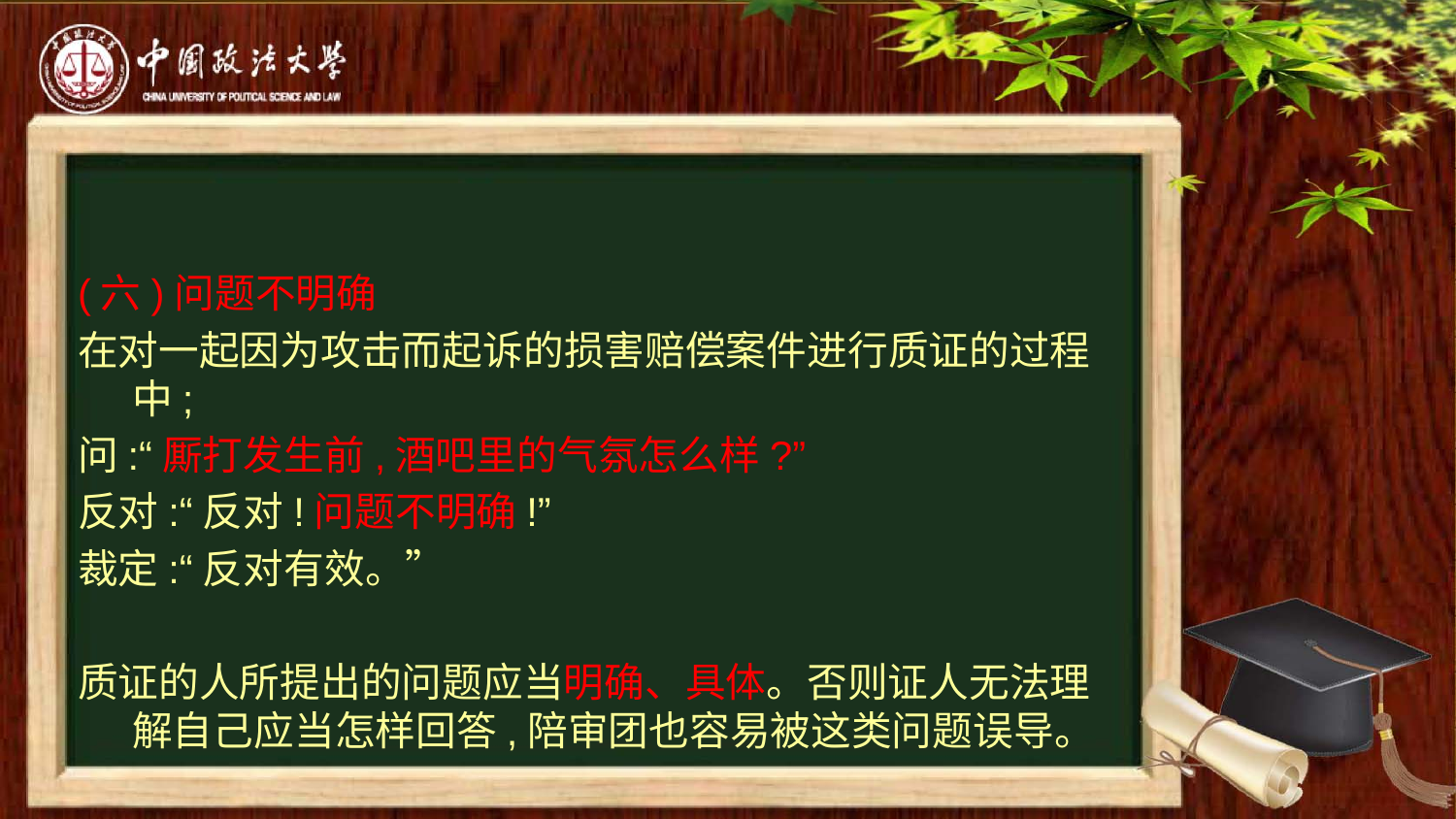

#
(六)问题不明确
在对一起因为攻击而起诉的损害赔偿案件进行质证的过程中;
问:“厮打发生前,酒吧里的气氛怎么样?”
反对:“反对!问题不明确!”
裁定:“反对有效。”

质证的人所提出的问题应当明确、具体。否则证人无法理解自己应当怎样回答,陪审团也容易被这类问题误导。